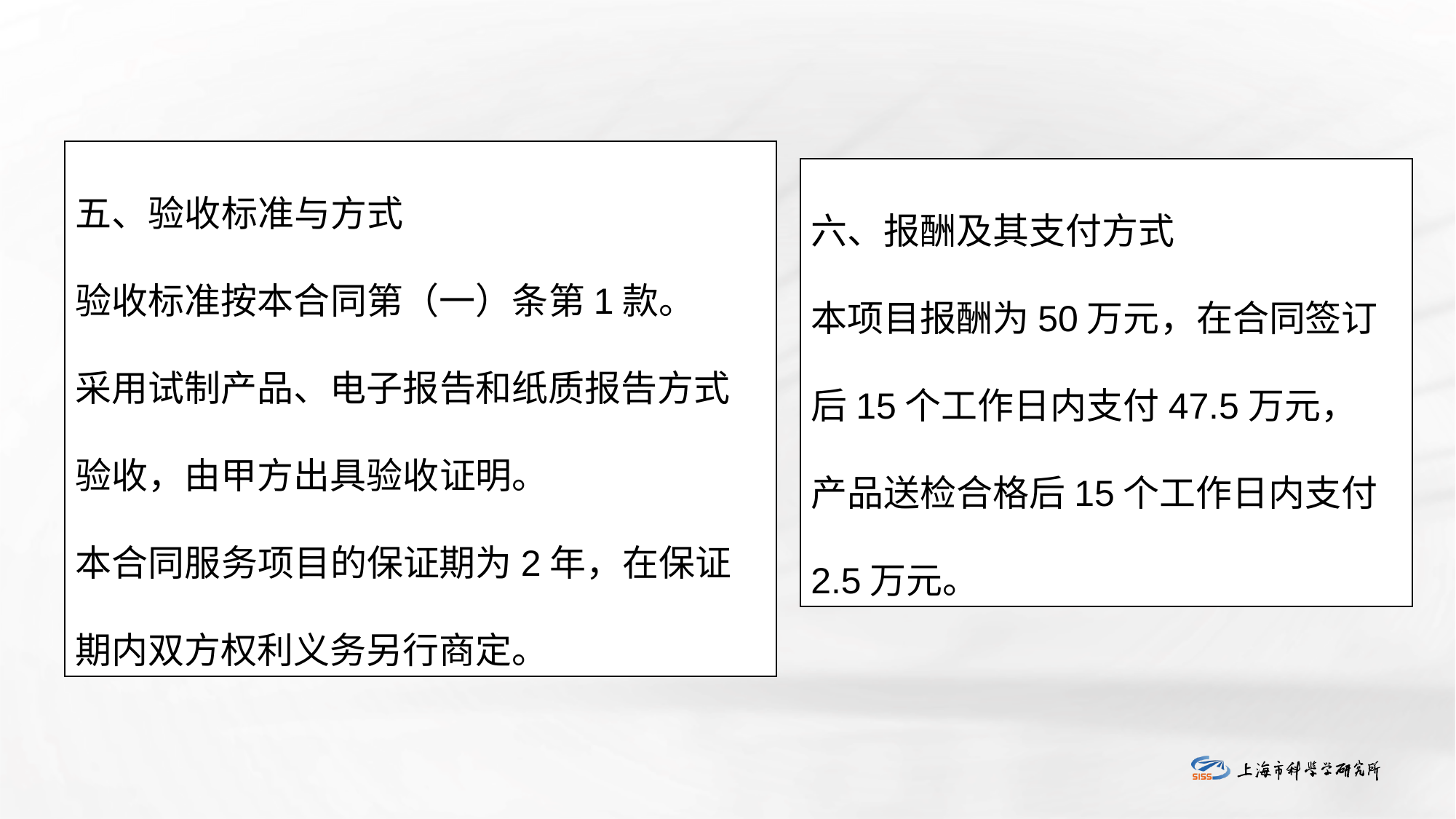

五、验收标准与方式
验收标准按本合同第（一）条第1款。
采用试制产品、电子报告和纸质报告方式验收，由甲方出具验收证明。
本合同服务项目的保证期为2年，在保证期内双方权利义务另行商定。
六、报酬及其支付方式
本项目报酬为50万元，在合同签订后15个工作日内支付47.5万元，
产品送检合格后15个工作日内支付2.5万元。